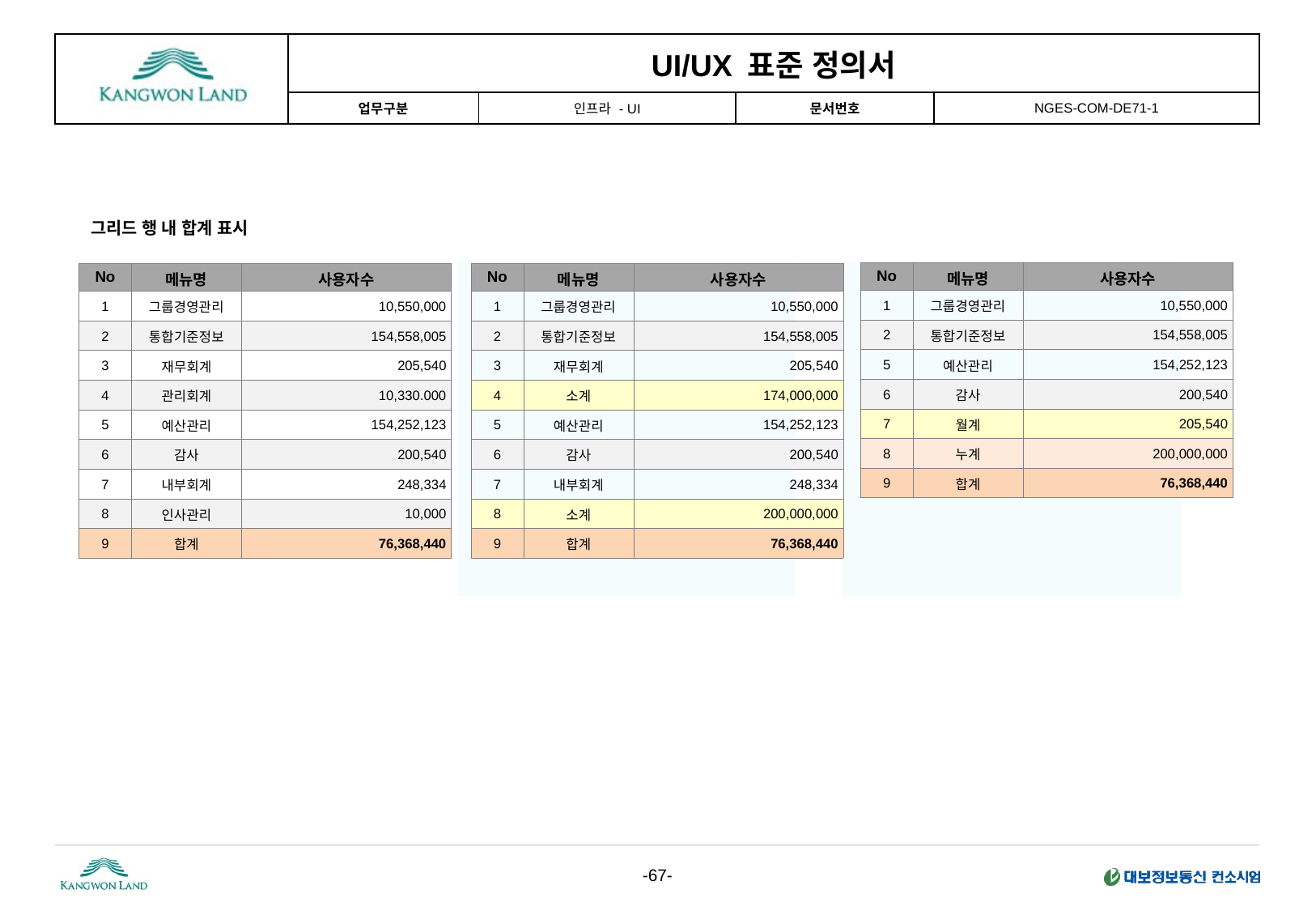

그리드 행 내 합계 표시

| No | 메뉴명 | 사용자수 |
| --- | --- | --- |
| 1 | 그룹경영관리 | 10,550,000 |
| 2 | 통합기준정보 | 154,558,005 |
| 5 | 예산관리 | 154,252,123 |
| 6 | 감사 | 200,540 |
| 7 | 월계 | 205,540 |
| 8 | 누계 | 200,000,000 |
| 9 | 합계 | 76,368,440 |
| No | 메뉴명 | 사용자수 |
| --- | --- | --- |
| 1 | 그룹경영관리 | 10,550,000 |
| 2 | 통합기준정보 | 154,558,005 |
| 3 | 재무회계 | 205,540 |
| 4 | 관리회계 | 10,330.000 |
| 5 | 예산관리 | 154,252,123 |
| 6 | 감사 | 200,540 |
| 7 | 내부회계 | 248,334 |
| 8 | 인사관리 | 10,000 |
| 9 | 합계 | 76,368,440 |
| No | 메뉴명 | 사용자수 |
| --- | --- | --- |
| 1 | 그룹경영관리 | 10,550,000 |
| 2 | 통합기준정보 | 154,558,005 |
| 3 | 재무회계 | 205,540 |
| 4 | 소계 | 174,000,000 |
| 5 | 예산관리 | 154,252,123 |
| 6 | 감사 | 200,540 |
| 7 | 내부회계 | 248,334 |
| 8 | 소계 | 200,000,000 |
| 9 | 합계 | 76,368,440 |